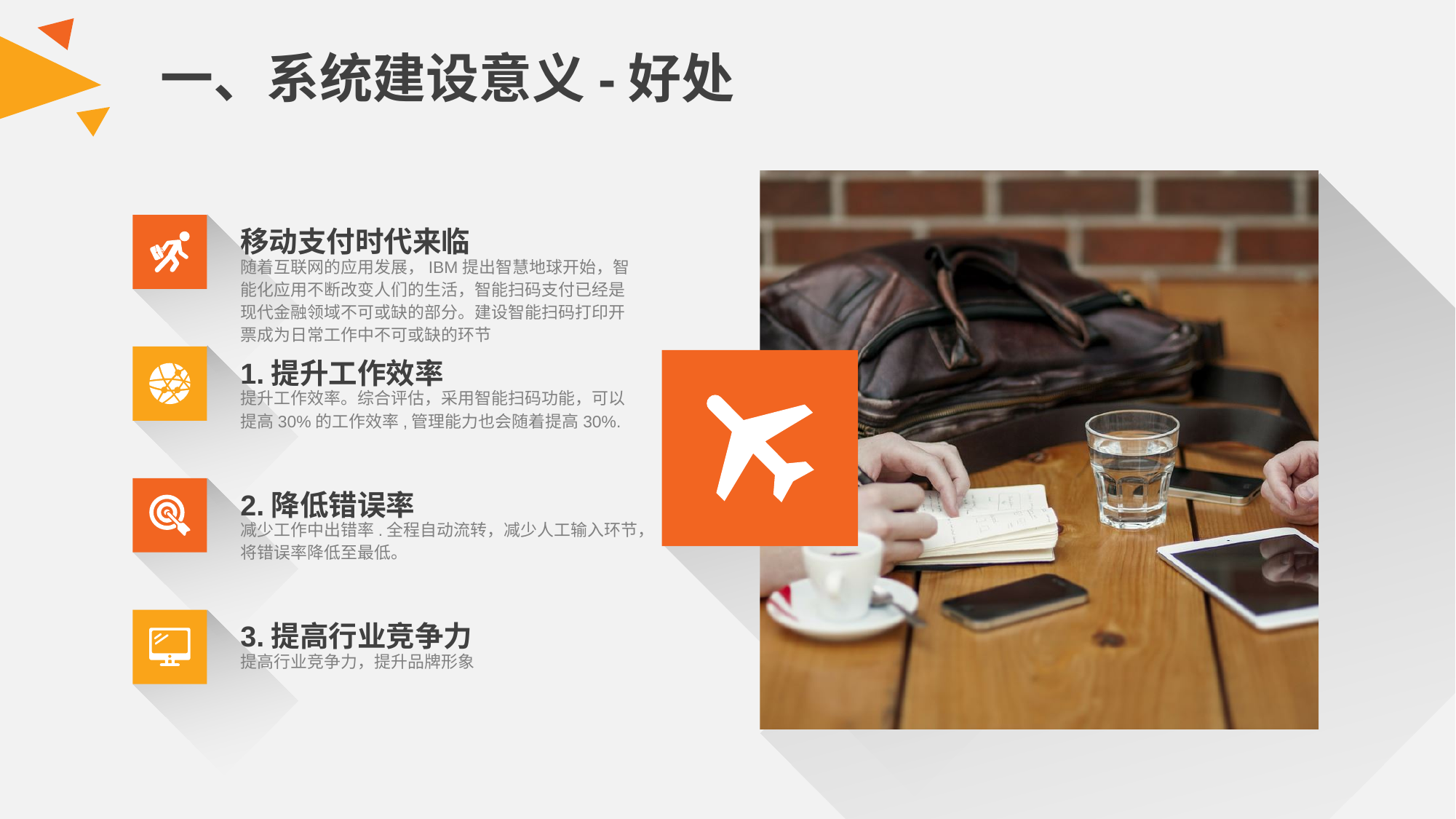

一、系统建设意义-好处

移动支付时代来临
随着互联网的应用发展，IBM提出智慧地球开始，智能化应用不断改变人们的生活，智能扫码支付已经是现代金融领域不可或缺的部分。建设智能扫码打印开票成为日常工作中不可或缺的环节

1.提升工作效率
提升工作效率。综合评估，采用智能扫码功能，可以提高30%的工作效率,管理能力也会随着提高30%.

2.降低错误率
减少工作中出错率.全程自动流转，减少人工输入环节，将错误率降低至最低。

3.提高行业竞争力
提高行业竞争力，提升品牌形象